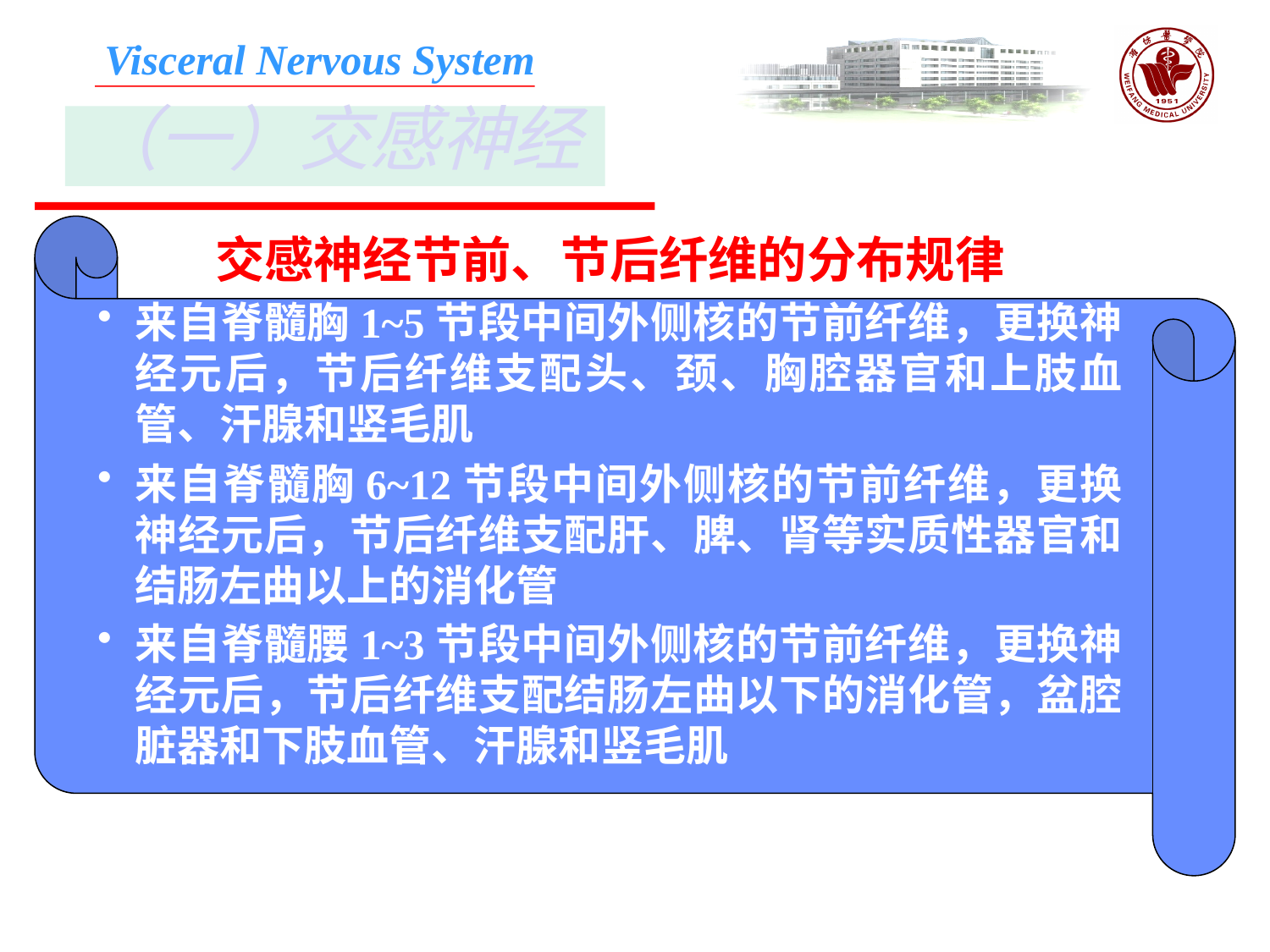

（一）交感神经

交感神经节前、节后纤维的分布规律
来自脊髓胸1~5节段中间外侧核的节前纤维，更换神经元后，节后纤维支配头、颈、胸腔器官和上肢血管、汗腺和竖毛肌
来自脊髓胸6~12节段中间外侧核的节前纤维，更换神经元后，节后纤维支配肝、脾、肾等实质性器官和结肠左曲以上的消化管
来自脊髓腰1~3节段中间外侧核的节前纤维，更换神经元后，节后纤维支配结肠左曲以下的消化管，盆腔脏器和下肢血管、汗腺和竖毛肌